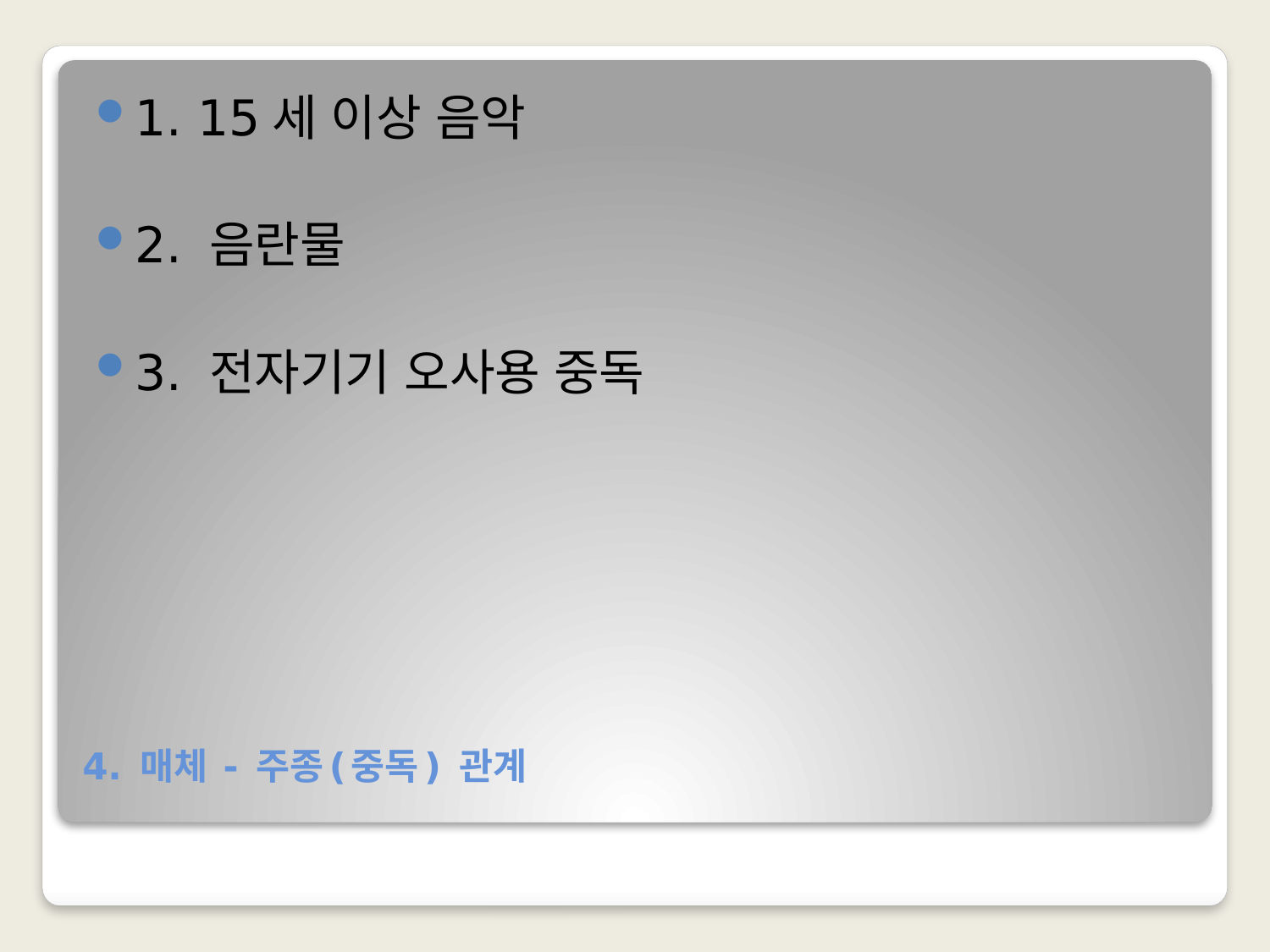

1. 15세 이상 음악

2. 음란물

3. 전자기기 오사용 중독
# 4. 매체 - 주종(중독) 관계